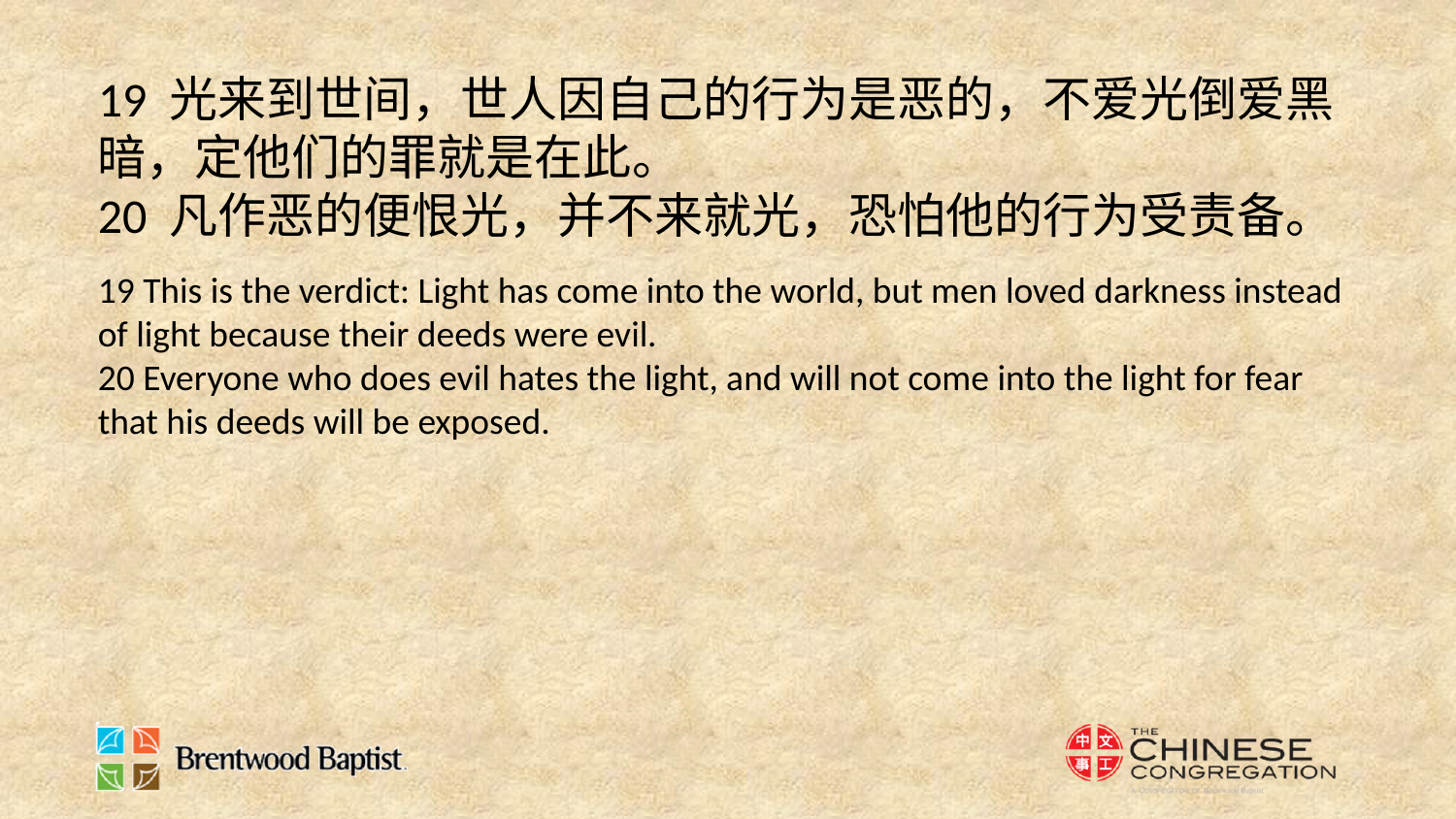

19 光来到世间，世人因自己的行为是恶的，不爱光倒爱黑暗，定他们的罪就是在此。
20 凡作恶的便恨光，并不来就光，恐怕他的行为受责备。

19 This is the verdict: Light has come into the world, but men loved darkness instead of light because their deeds were evil.
20 Everyone who does evil hates the light, and will not come into the light for fear that his deeds will be exposed.